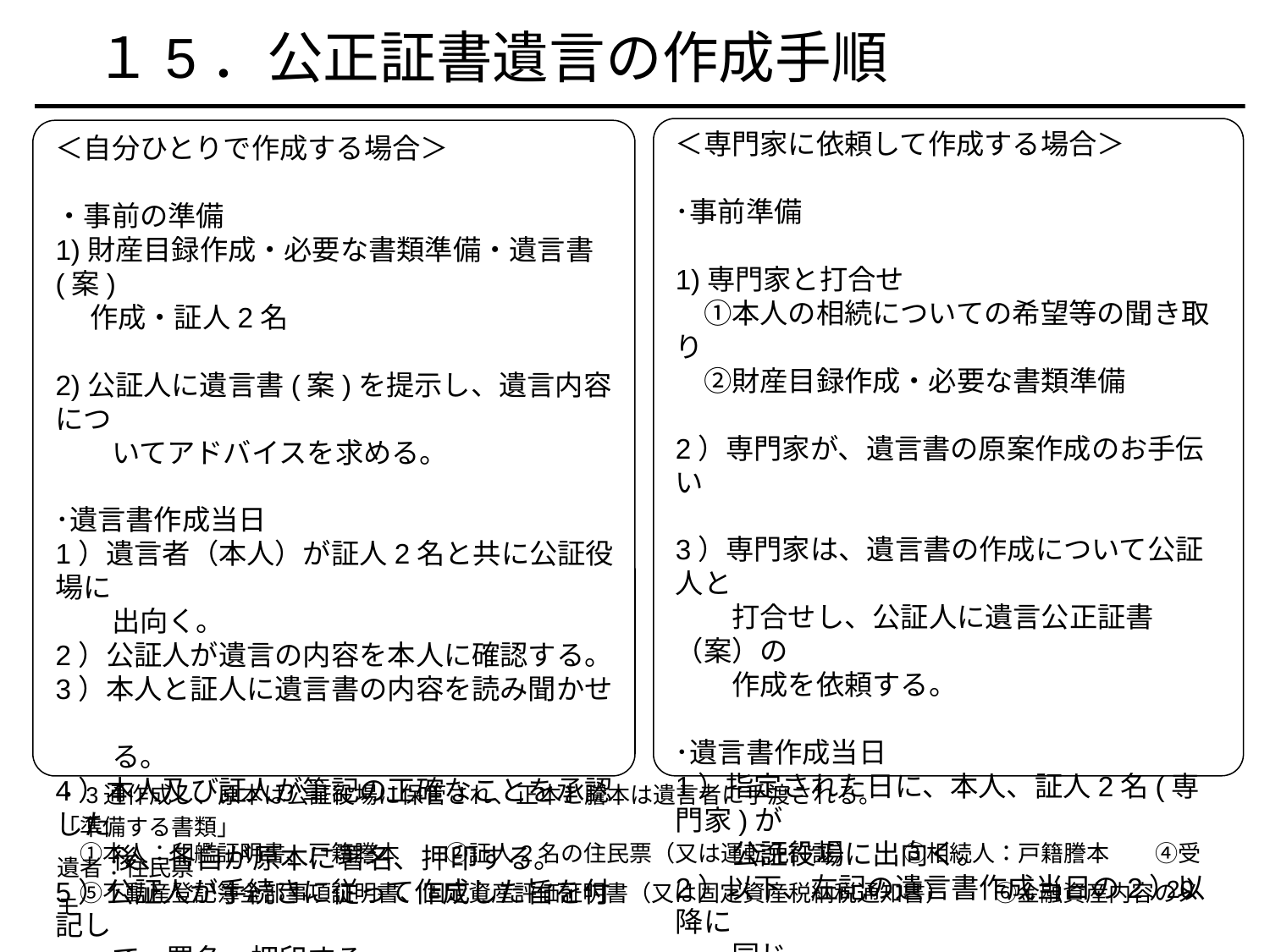

１5．公正証書遺言の作成手順

＜専門家に依頼して作成する場合＞

･事前準備

1)専門家と打合せ
　①本人の相続についての希望等の聞き取り
　②財産目録作成・必要な書類準備

2）専門家が、遺言書の原案作成のお手伝い

3）専門家は、遺言書の作成について公証人と　　
　　打合せし、公証人に遺言公正証書（案）の　
　　作成を依頼する。

･遺言書作成当日
1）指定された日に、本人、証人2名(専門家)が　　　
　　公証役場に出向く。
2）以下、左記の遺言書作成当日の2）以降に　
　　同じ。

＜自分ひとりで作成する場合＞

・事前の準備
1)財産目録作成・必要な書類準備・遺言書(案)
　 作成・証人2名

2)公証人に遺言書(案)を提示し、遺言内容につ　
　　いてアドバイスを求める。

･遺言書作成当日
1）遺言者（本人）が証人2名と共に公証役場に
　　出向く。
2）公証人が遺言の内容を本人に確認する。
3）本人と証人に遺言書の内容を読み聞かせ　
　　る。
4）本人及び証人が筆記の正確なことを承認した
　　後、各自が原本に署名、押印する。
5）公証人が手続きに従って作成した旨を付記し　
　　て、署名、押印する。

・3通作成し、原本は公証役場に保管され、正本と謄本は遺言者に手渡される。
「準備する書類」
　①本人：印艦証明書、戸籍謄本　　②証人2名の住民票（又は運転免許証）　　③相続人：戸籍謄本　　④受遺者：住民票
　⑤不動産登記簿全部事項証明書、固定資産評価証明書（又は固定資産税納税通知書）　　⑥金融資産内容のメモ
20